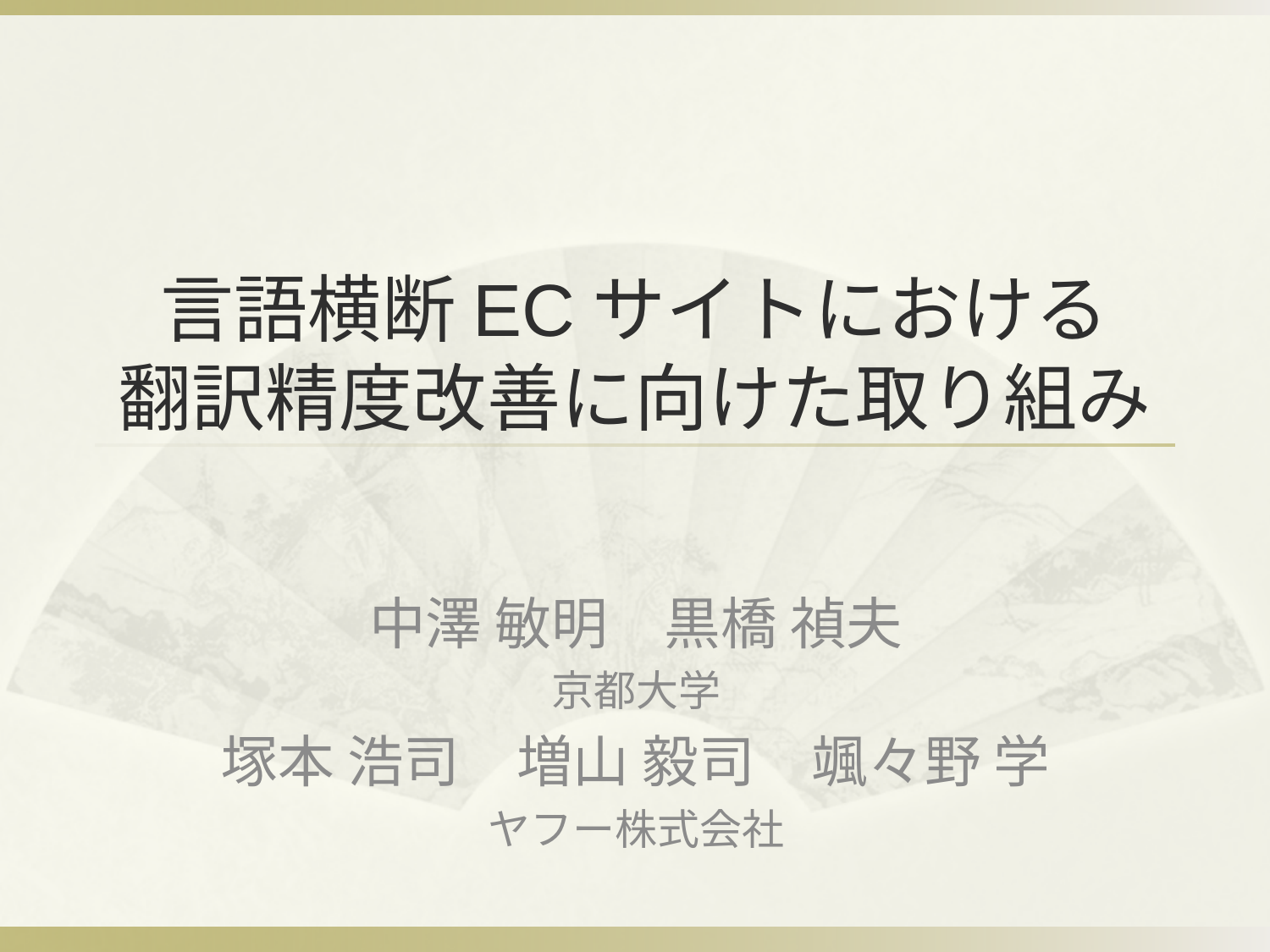

# 言語横断ECサイトにおける 翻訳精度改善に向けた取り組み
中澤 敏明　黒橋 禎夫
京都大学
塚本 浩司　増山 毅司　颯々野 学
ヤフー株式会社